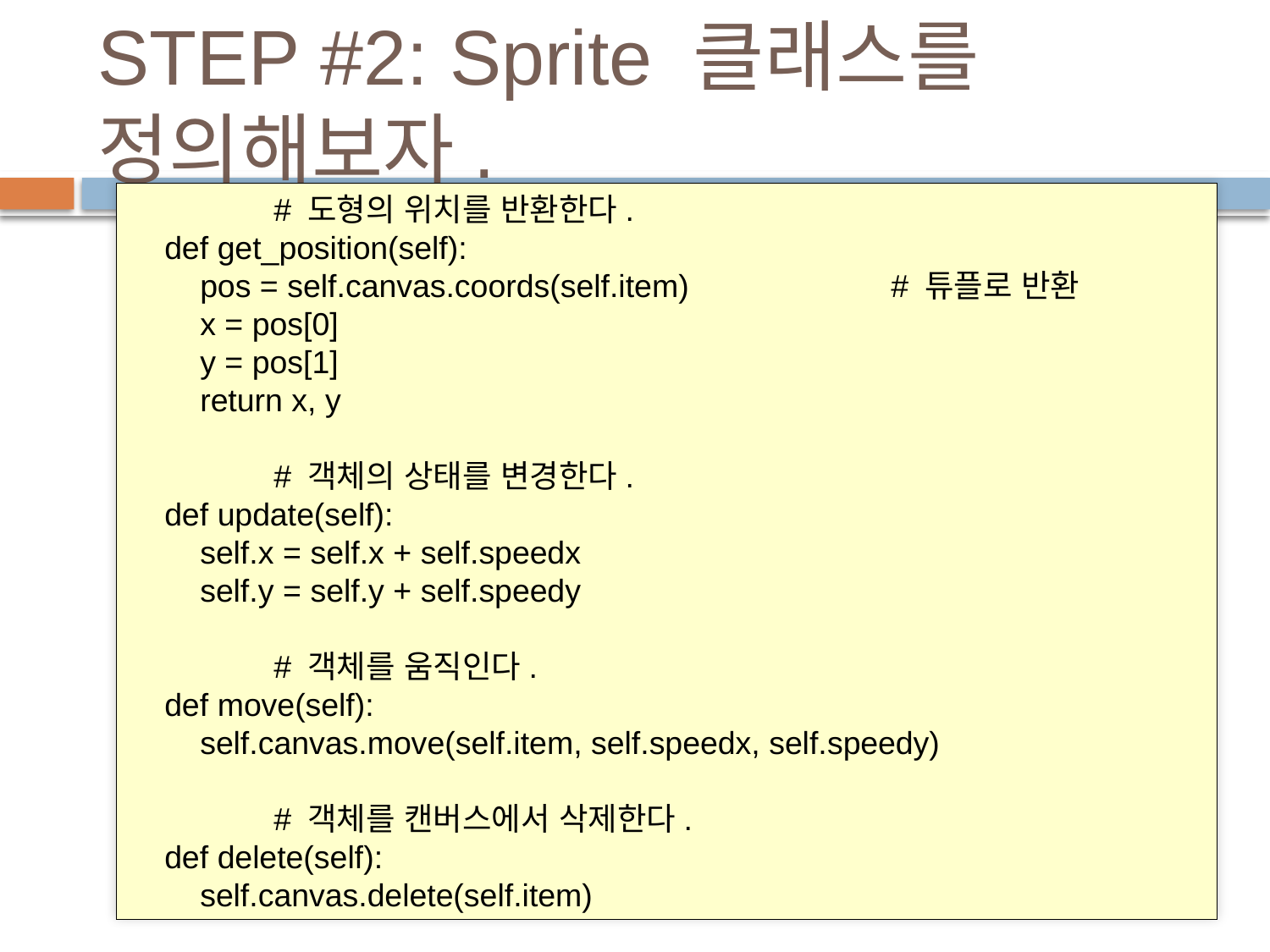

# STEP #2: Sprite 클래스를 정의해보자.
	  # 도형의 위치를 반환한다.
    def get_position(self):
        pos = self.canvas.coords(self.item)		# 튜플로 반환
        x = pos[0]
        y = pos[1]
        return x, y

	  # 객체의 상태를 변경한다.
    def update(self):
        self.x = self.x + self.speedx
        self.y = self.y + self.speedy

	  # 객체를 움직인다.
    def move(self):
        self.canvas.move(self.item, self.speedx, self.speedy)

	  # 객체를 캔버스에서 삭제한다.
    def delete(self):
        self.canvas.delete(self.item)